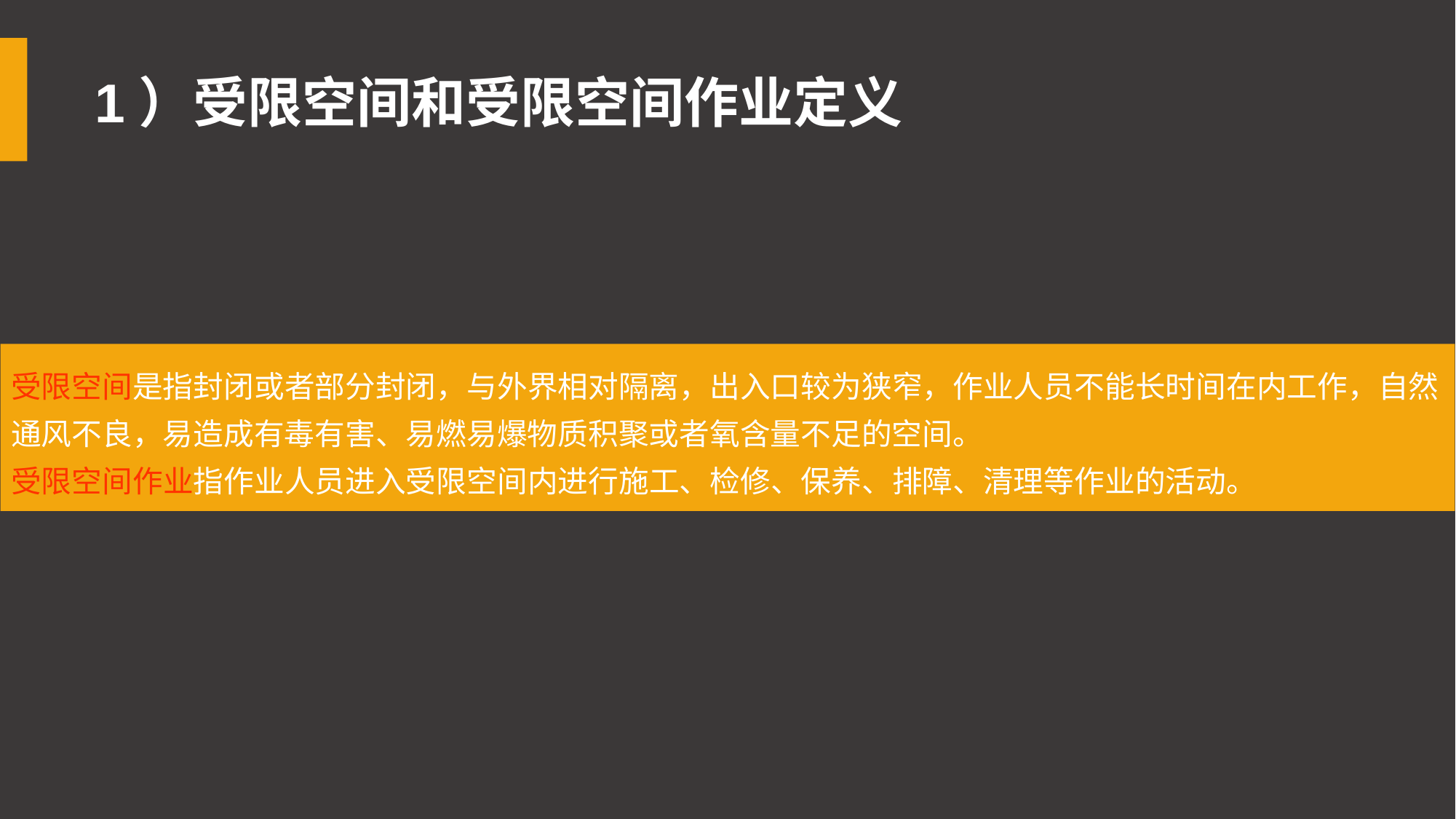

1）受限空间和受限空间作业定义
受限空间是指封闭或者部分封闭，与外界相对隔离，出入口较为狭窄，作业人员不能长时间在内工作，自然通风不良，易造成有毒有害、易燃易爆物质积聚或者氧含量不足的空间。
受限空间作业指作业人员进入受限空间内进行施工、检修、保养、排障、清理等作业的活动。